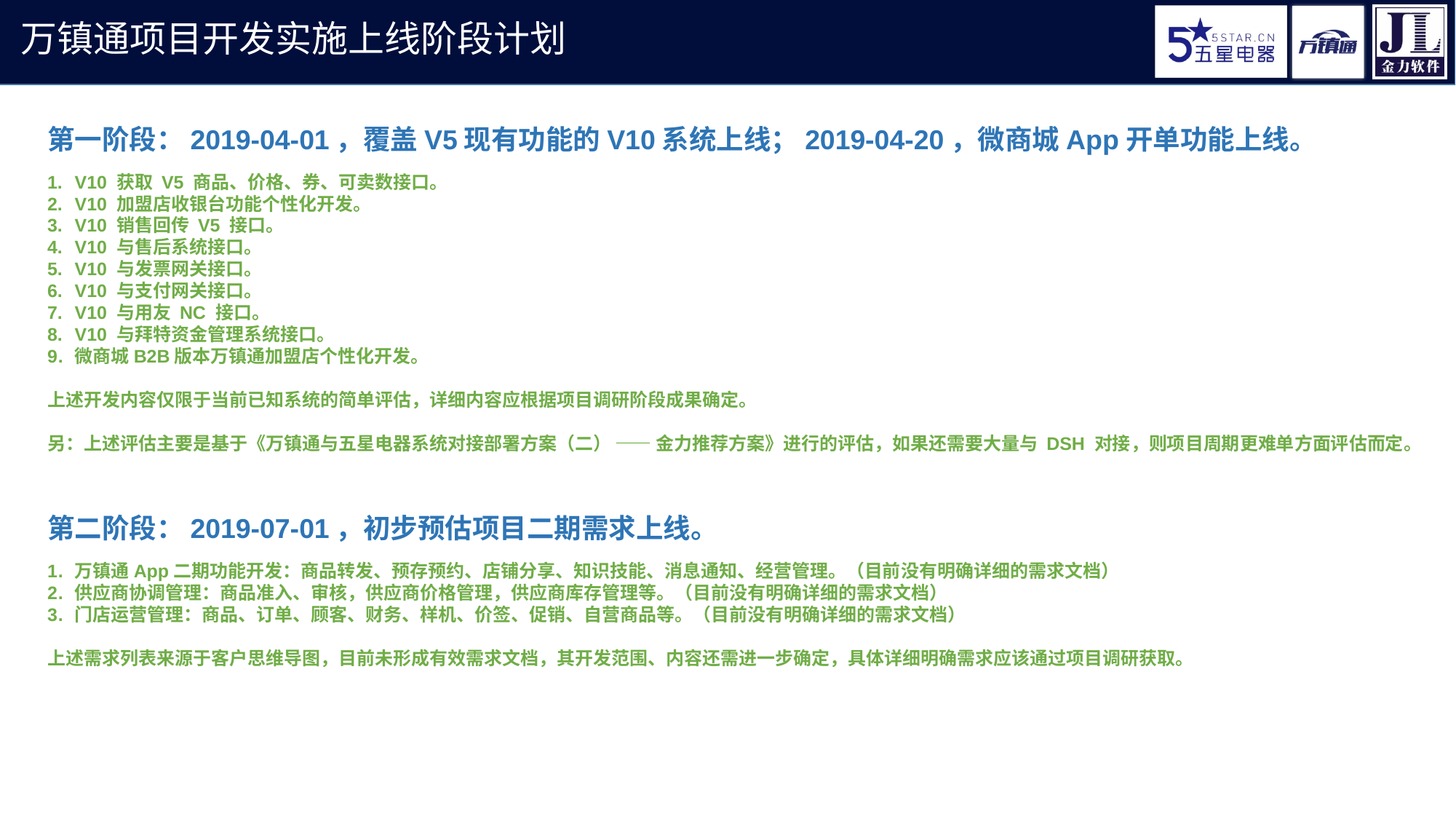

万镇通项目开发实施上线阶段计划
第一阶段：2019-04-01，覆盖V5现有功能的V10系统上线；2019-04-20，微商城App开单功能上线。
V10 获取 V5 商品、价格、券、可卖数接口。
V10 加盟店收银台功能个性化开发。
V10 销售回传 V5 接口。
V10 与售后系统接口。
V10 与发票网关接口。
V10 与支付网关接口。
V10 与用友 NC 接口。
V10 与拜特资金管理系统接口。
微商城B2B版本万镇通加盟店个性化开发。

上述开发内容仅限于当前已知系统的简单评估，详细内容应根据项目调研阶段成果确定。

另：上述评估主要是基于《万镇通与五星电器系统对接部署方案（二） —— 金力推荐方案》进行的评估，如果还需要大量与 DSH 对接，则项目周期更难单方面评估而定。
第二阶段：2019-07-01，初步预估项目二期需求上线。
万镇通App二期功能开发：商品转发、预存预约、店铺分享、知识技能、消息通知、经营管理。（目前没有明确详细的需求文档）
供应商协调管理：商品准入、审核，供应商价格管理，供应商库存管理等。（目前没有明确详细的需求文档）
门店运营管理：商品、订单、顾客、财务、样机、价签、促销、自营商品等。（目前没有明确详细的需求文档）

上述需求列表来源于客户思维导图，目前未形成有效需求文档，其开发范围、内容还需进一步确定，具体详细明确需求应该通过项目调研获取。